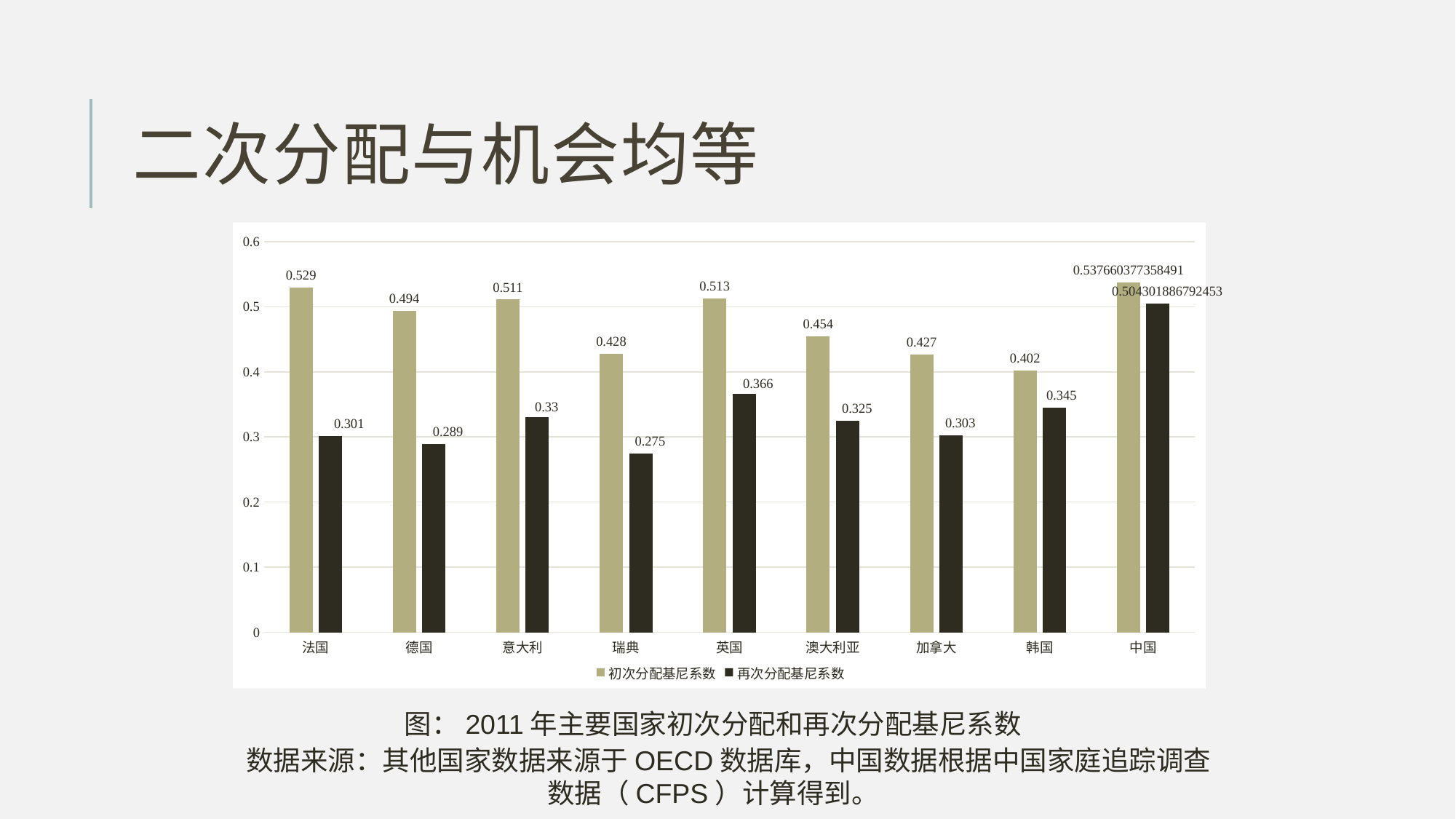

# 二次分配与机会均等

### Chart

| Category | 初次分配基尼系数 | 再次分配基尼系数 |
|---|---|---|
| 法国 | 0.529 | 0.301 |
| 德国 | 0.494 | 0.289 |
| 意大利 | 0.511 | 0.33 |
| 瑞典 | 0.428 | 0.275 |
| 英国 | 0.513 | 0.366 |
| 澳大利亚 | 0.454 | 0.325 |
| 加拿大 | 0.427 | 0.303 |
| 韩国 | 0.402 | 0.345 |
| 中国 | 0.537660377358491 | 0.504301886792453 |
图：2011年主要国家初次分配和再次分配基尼系数
    数据来源：其他国家数据来源于OECD数据库，中国数据根据中国家庭追踪调查数据（CFPS）计算得到。